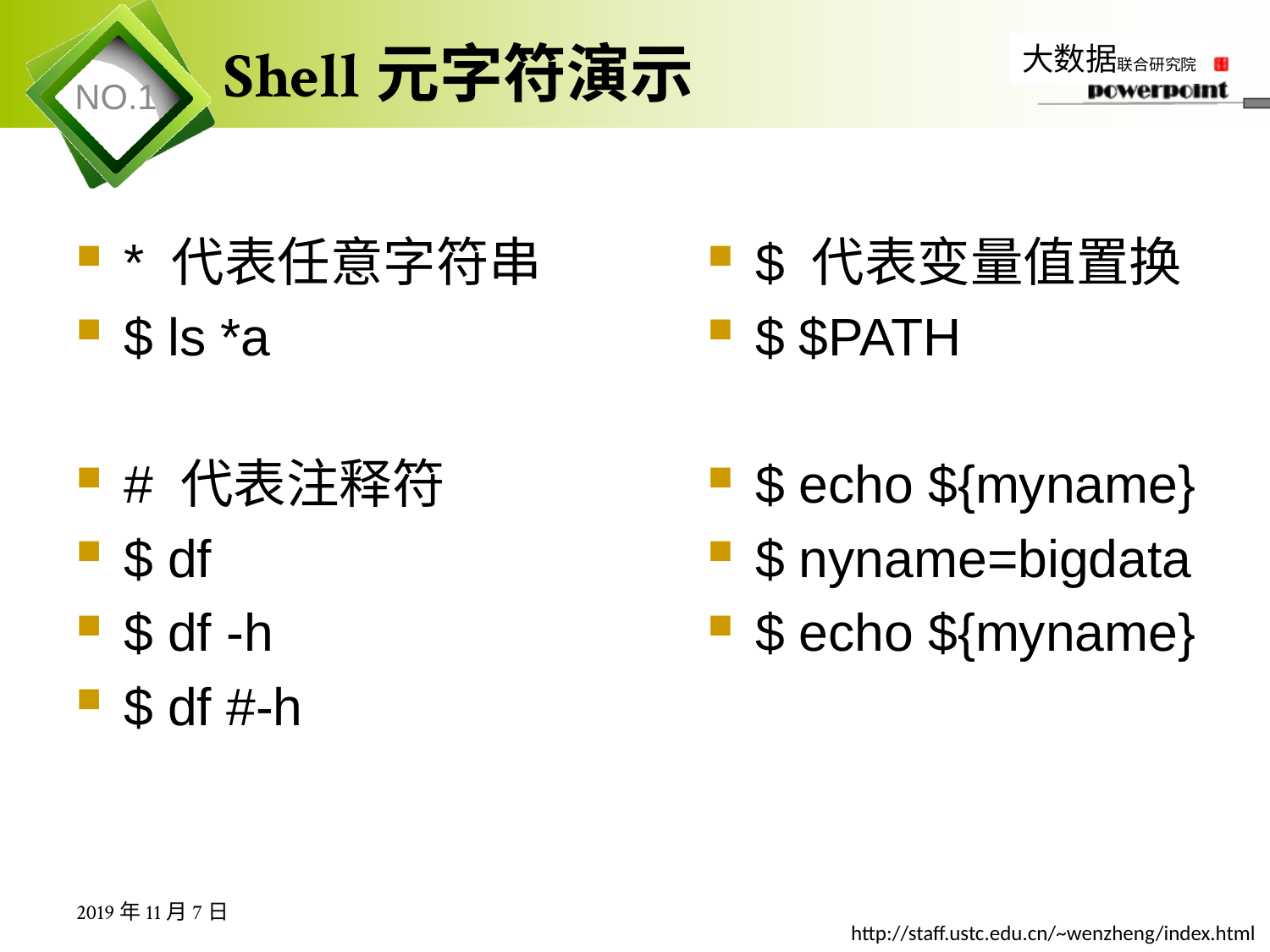

# Shell元字符演示
$ 代表变量值置换
$ $PATH

$ echo ${myname}
$ nyname=bigdata
$ echo ${myname}

* 代表任意字符串
$ ls *a

# 代表注释符
$ df
$ df -h
$ df #-h
2019年11月7日